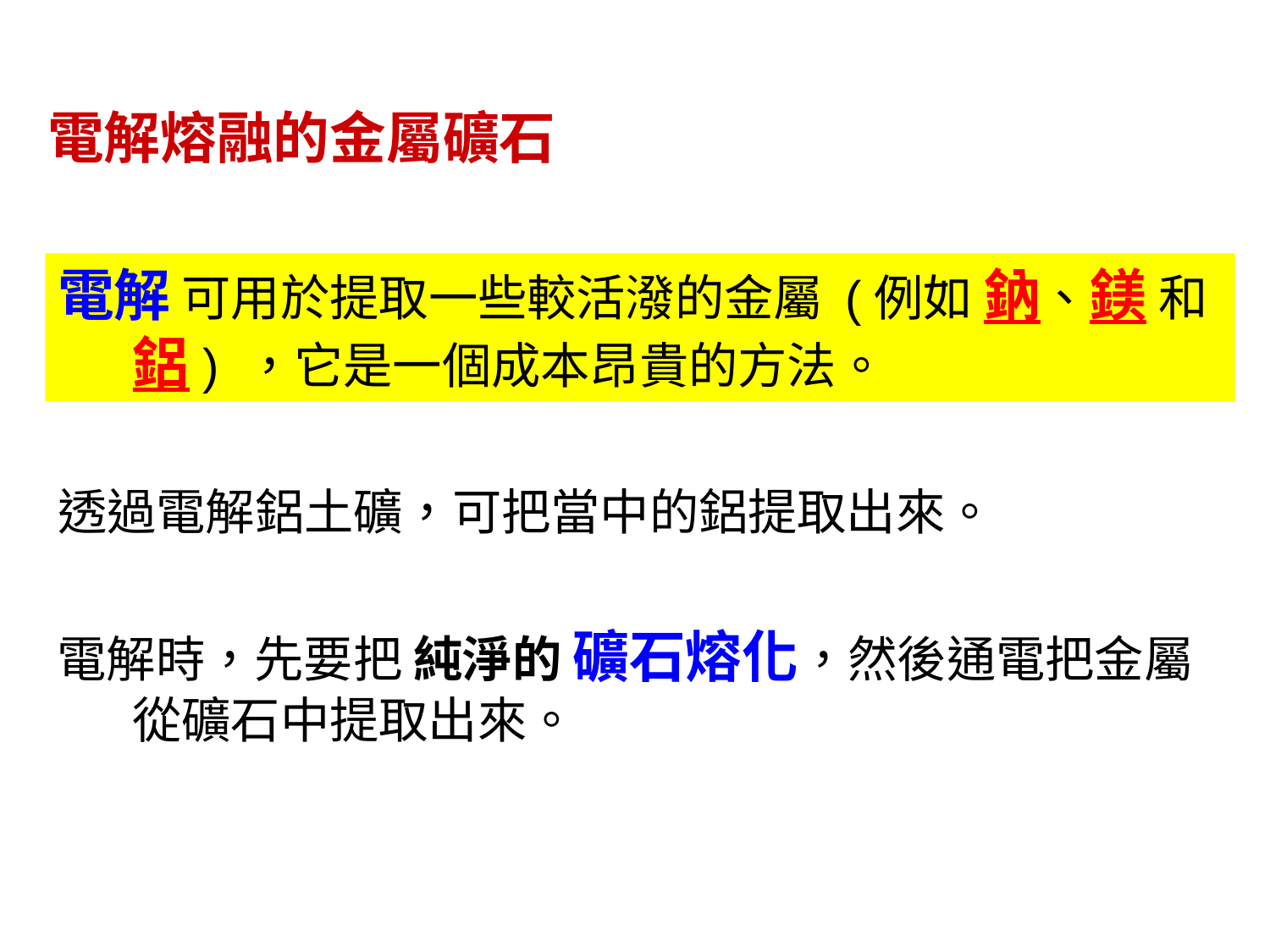

電解熔融的金屬礦石
電解 可用於提取一些較活潑的金屬 (例如 鈉、鎂 和 鋁) ，它是一個成本昂貴的方法。
透過電解鋁土礦，可把當中的鋁提取出來。
電解時，先要把 純淨的 礦石熔化，然後通電把金屬從礦石中提取出來。